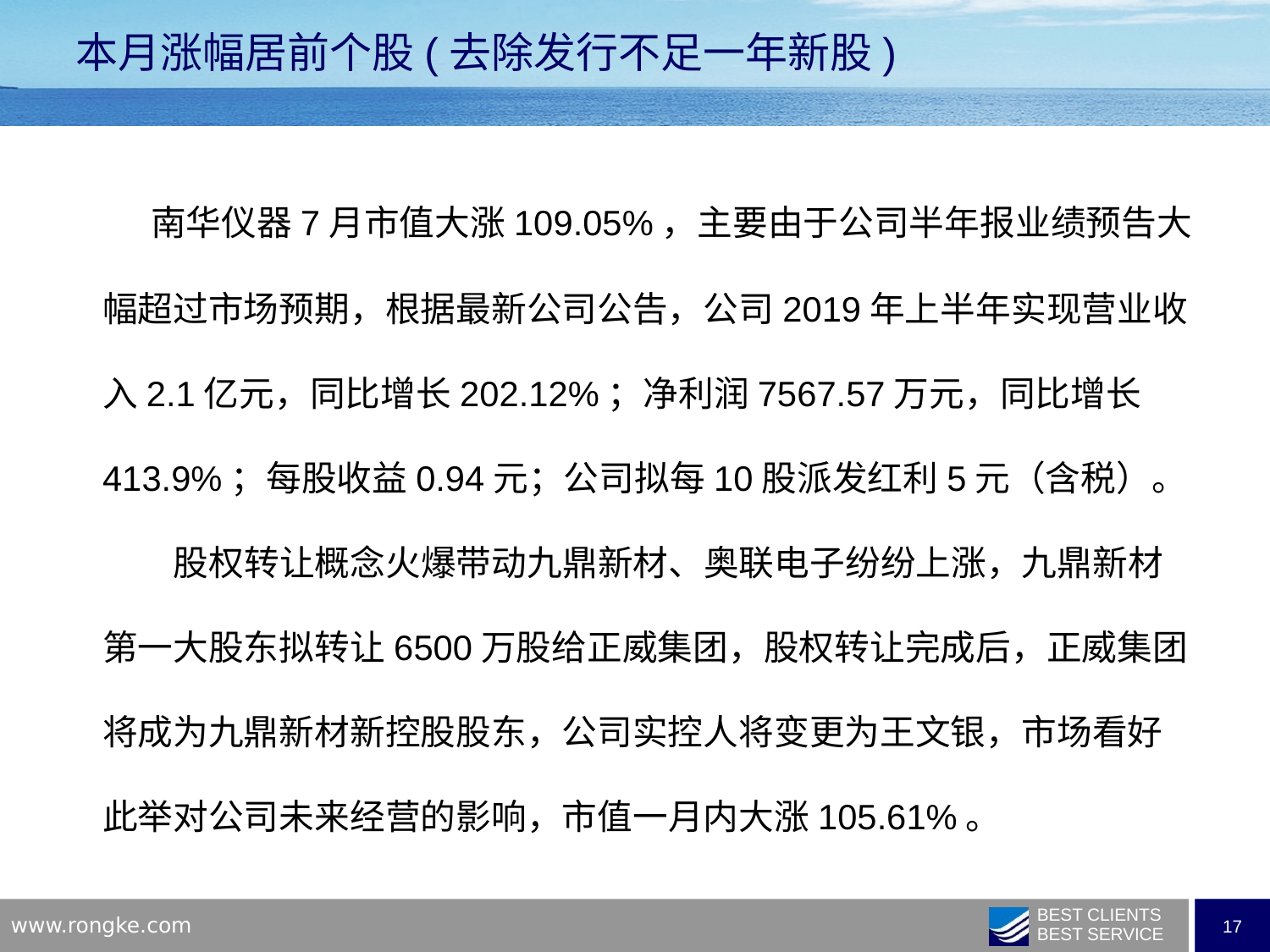

本月涨幅居前个股(去除发行不足一年新股)
    南华仪器7月市值大涨109.05%，主要由于公司半年报业绩预告大幅超过市场预期，根据最新公司公告，公司2019年上半年实现营业收入2.1亿元，同比增长202.12%；净利润7567.57万元，同比增长413.9%；每股收益0.94元；公司拟每10股派发红利5元（含税）。
        股权转让概念火爆带动九鼎新材、奥联电子纷纷上涨，九鼎新材第一大股东拟转让6500万股给正威集团，股权转让完成后，正威集团将成为九鼎新材新控股股东，公司实控人将变更为王文银，市场看好此举对公司未来经营的影响，市值一月内大涨105.61%。